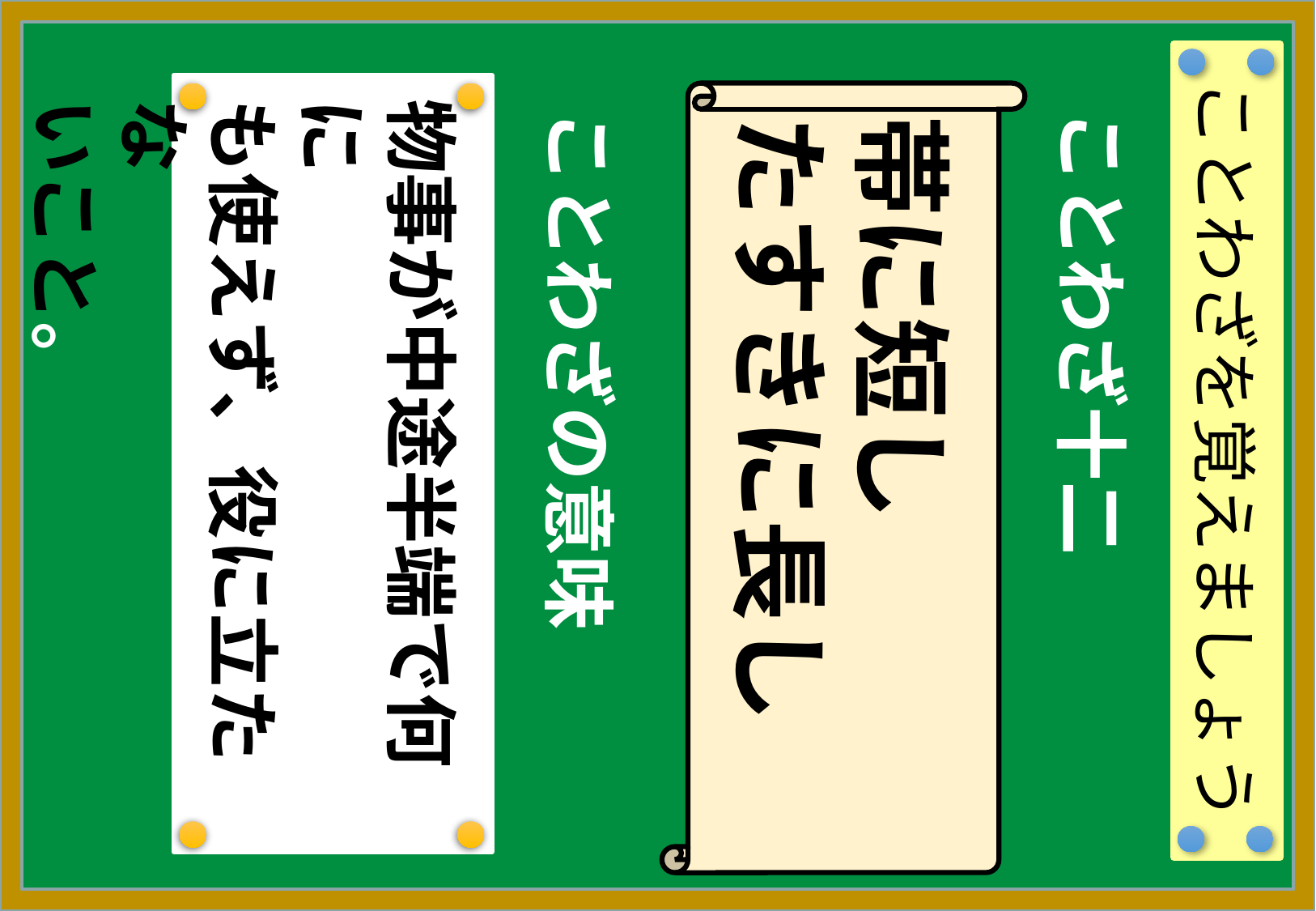

ことわざを覚えましょう

物事が中途半端で何に
も使えず、役に立たな
いこと。

帯に短し
たすきに長し
ことわざの意味
ことわざ十二